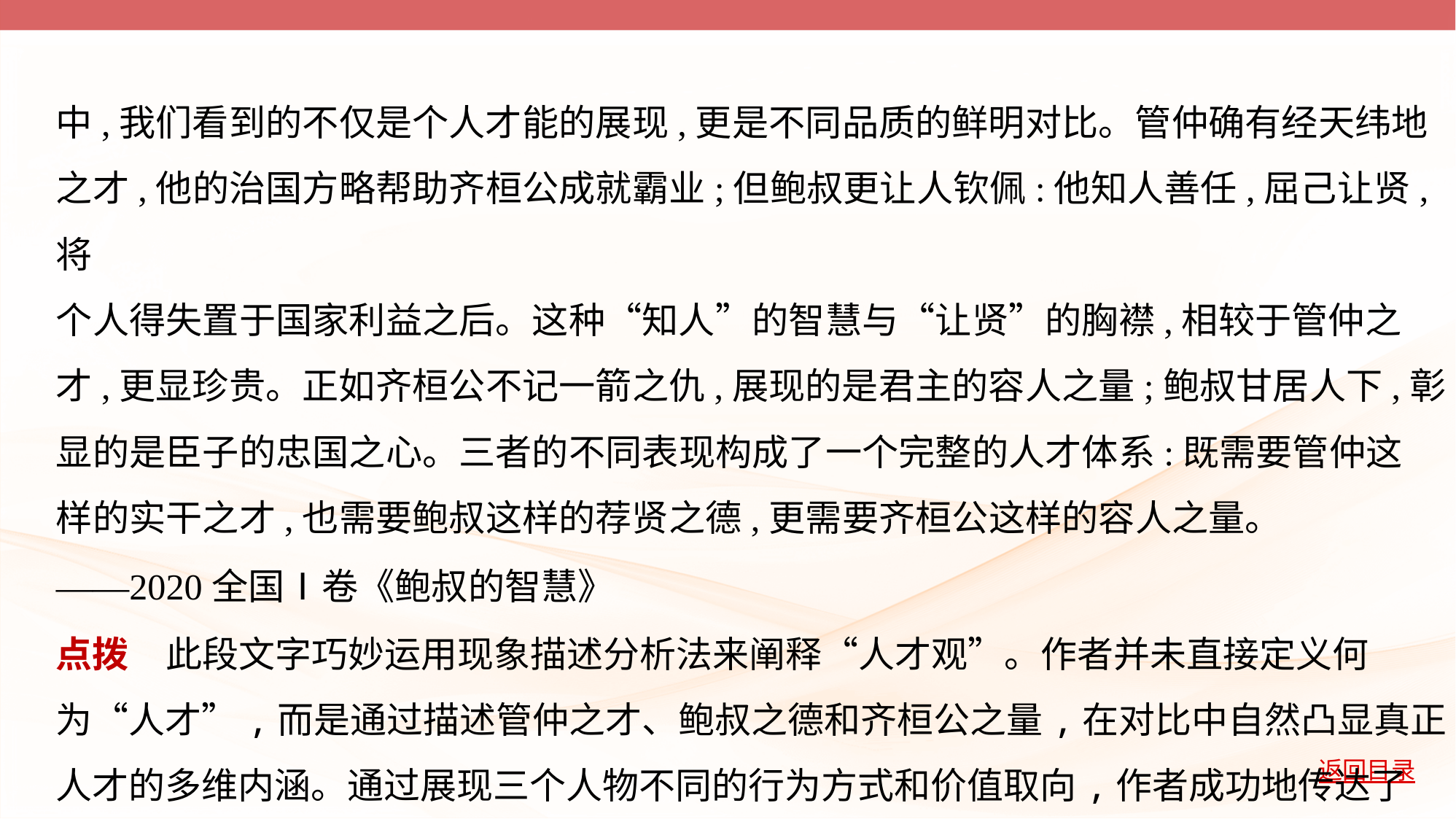

中,我们看到的不仅是个人才能的展现,更是不同品质的鲜明对比。管仲确有经天纬地
之才,他的治国方略帮助齐桓公成就霸业;但鲍叔更让人钦佩:他知人善任,屈己让贤,将
个人得失置于国家利益之后。这种“知人”的智慧与“让贤”的胸襟,相较于管仲之
才,更显珍贵。正如齐桓公不记一箭之仇,展现的是君主的容人之量;鲍叔甘居人下,彰
显的是臣子的忠国之心。三者的不同表现构成了一个完整的人才体系:既需要管仲这
样的实干之才,也需要鲍叔这样的荐贤之德,更需要齐桓公这样的容人之量。
——2020全国Ⅰ卷《鲍叔的智慧》
点拨　此段文字巧妙运用现象描述分析法来阐释“人才观”。作者并未直接定义何
为“人才”,而是通过描述管仲之才、鲍叔之德和齐桓公之量,在对比中自然凸显真正
人才的多维内涵。通过展现三个人物不同的行为方式和价值取向,作者成功地传达了